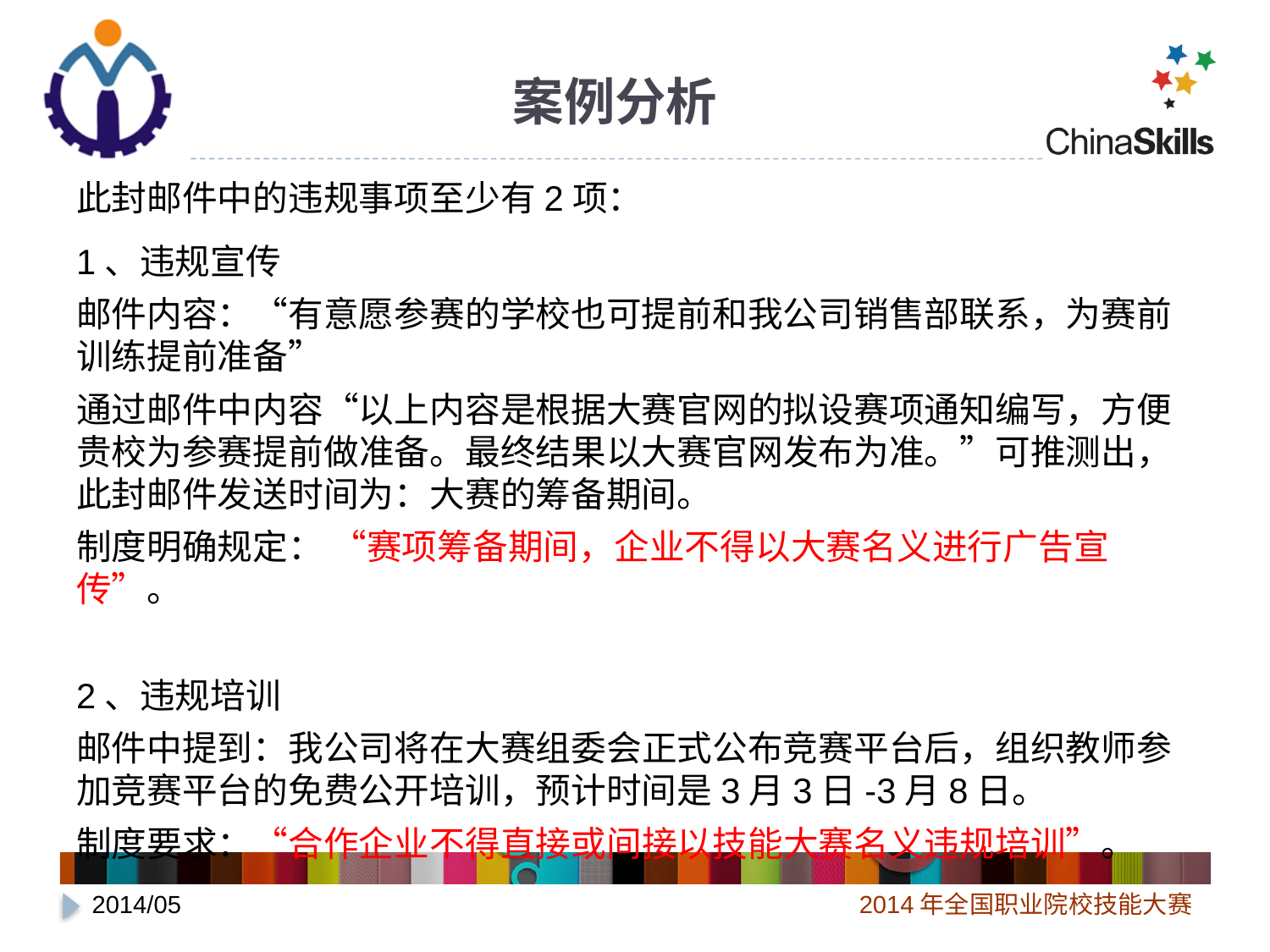

# 案例分析
此封邮件中的违规事项至少有2项：
1、违规宣传
邮件内容：“有意愿参赛的学校也可提前和我公司销售部联系，为赛前训练提前准备”
通过邮件中内容“以上内容是根据大赛官网的拟设赛项通知编写，方便贵校为参赛提前做准备。最终结果以大赛官网发布为准。”可推测出，此封邮件发送时间为：大赛的筹备期间。
制度明确规定： “赛项筹备期间，企业不得以大赛名义进行广告宣传”。

2、违规培训
邮件中提到：我公司将在大赛组委会正式公布竞赛平台后，组织教师参加竞赛平台的免费公开培训，预计时间是3月3日-3月8日。
制度要求：“合作企业不得直接或间接以技能大赛名义违规培训”。

2014/05
2014年全国职业院校技能大赛